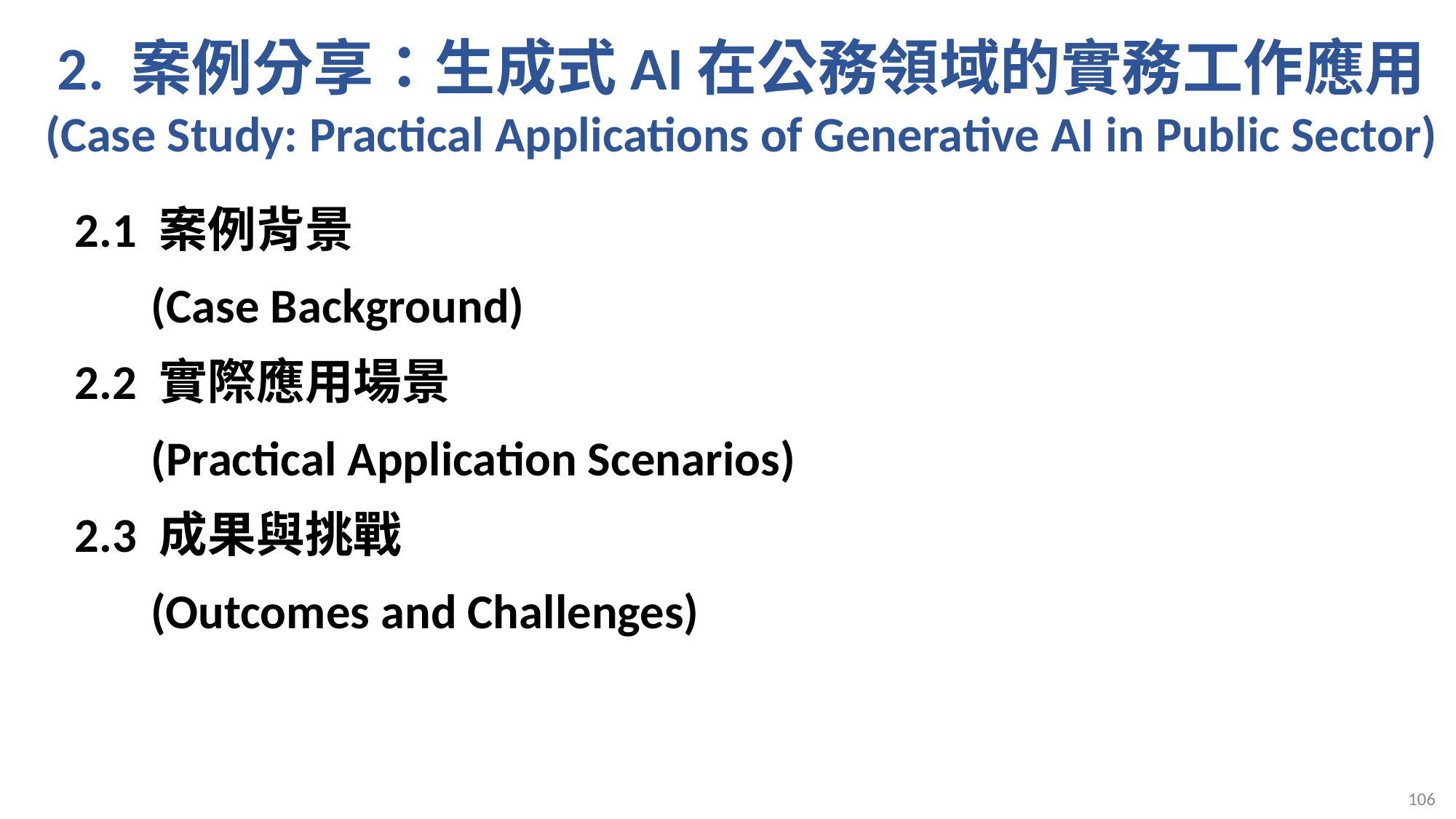

# 2. 案例分享：生成式AI在公務領域的實務工作應用 (Case Study: Practical Applications of Generative AI in Public Sector)
2.1 案例背景
       (Case Background)
2.2 實際應用場景
       (Practical Application Scenarios)
2.3 成果與挑戰
       (Outcomes and Challenges)
106